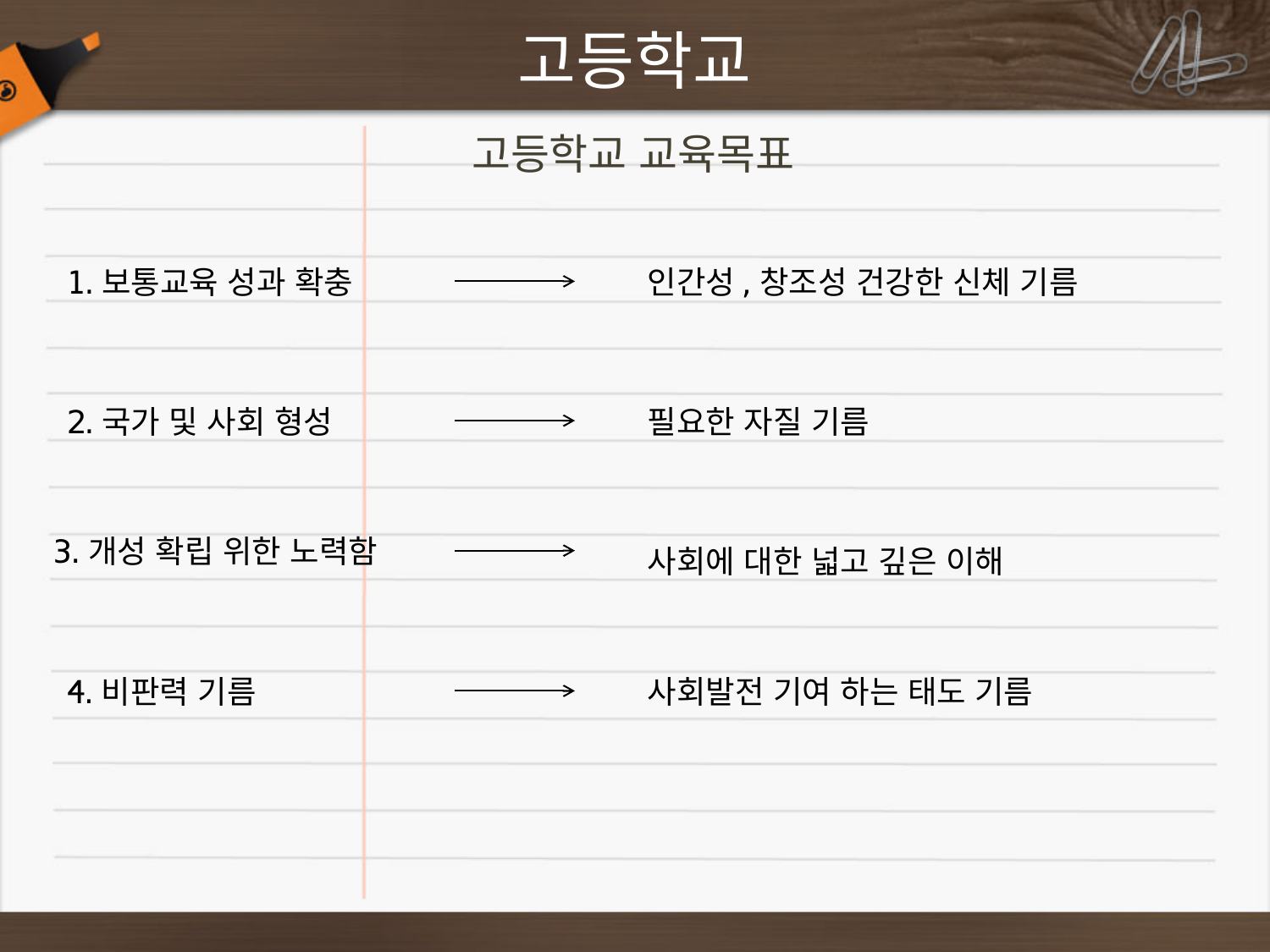

# 고등학교
고등학교 교육목표
인간성,창조성 건강한 신체 기름
1.보통교육 성과 확충
2.국가 및 사회 형성
필요한 자질 기름
3.개성 확립 위한 노력함
사회에 대한 넓고 깊은 이해
4.비판력 기름
사회발전 기여 하는 태도 기름